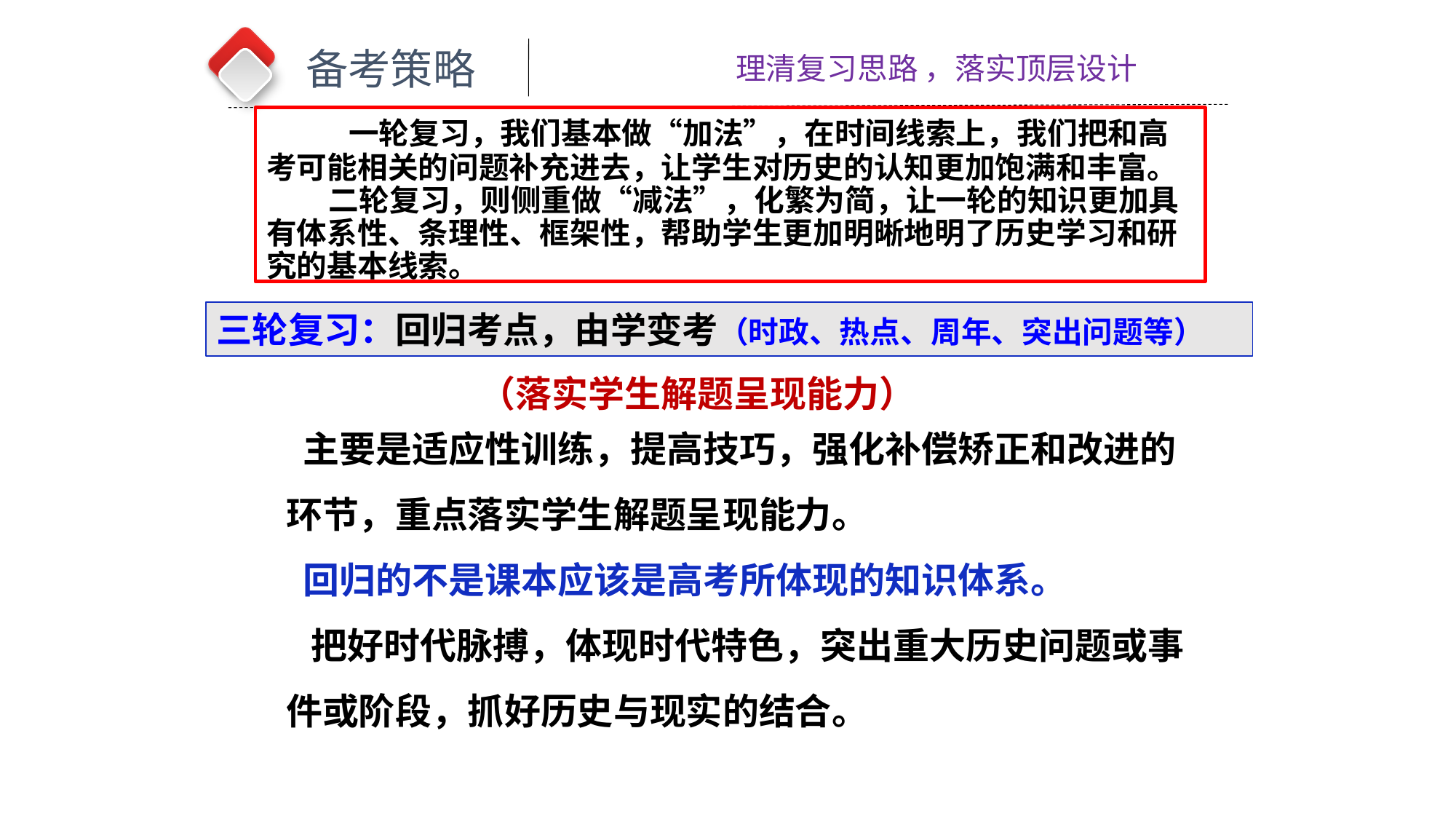

备考策略
理清复习思路 ，落实顶层设计

         一轮复习，我们基本做“加法”，在时间线索上，我们把和高考可能相关的问题补充进去，让学生对历史的认知更加饱满和丰富。
        二轮复习，则侧重做“减法”，化繁为简，让一轮的知识更加具有体系性、条理性、框架性，帮助学生更加明晰地明了历史学习和研究的基本线索。
三轮复习：回归考点，由学变考（时政、热点、周年、突出问题等）
（落实学生解题呈现能力）
      主要是适应性训练，提高技巧，强化补偿矫正和改进的环节，重点落实学生解题呈现能力。
      回归的不是课本应该是高考所体现的知识体系。
       把好时代脉搏，体现时代特色，突出重大历史问题或事件或阶段，抓好历史与现实的结合。